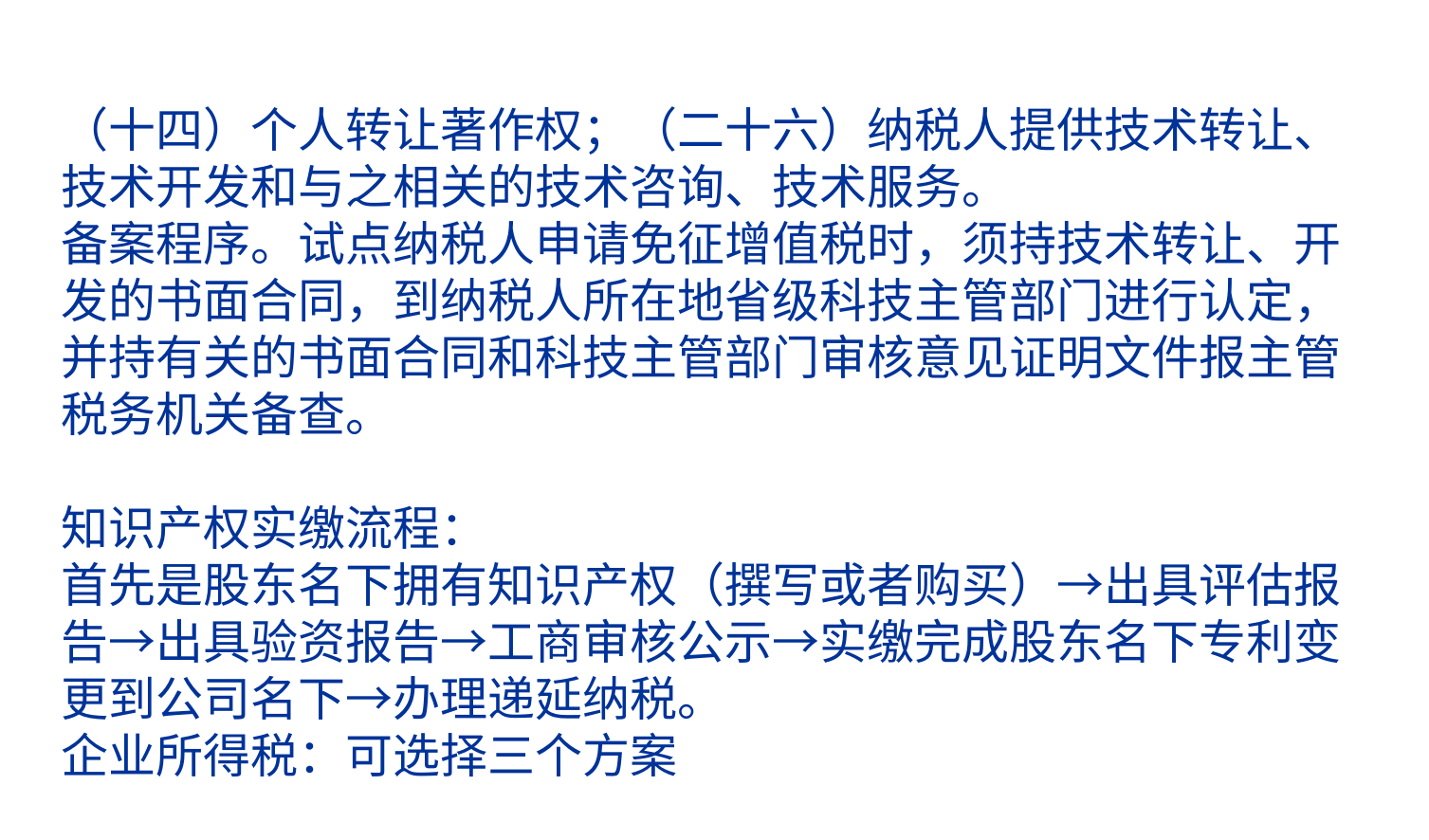

# （十四）个人转让著作权；（二十六）纳税人提供技术转让、技术开发和与之相关的技术咨询、技术服务。 备案程序。试点纳税人申请免征增值税时，须持技术转让、开发的书面合同，到纳税人所在地省级科技主管部门进行认定，并持有关的书面合同和科技主管部门审核意见证明文件报主管税务机关备查。 知识产权实缴流程： 首先是股东名下拥有知识产权（撰写或者购买）→出具评估报告→出具验资报告→工商审核公示→实缴完成股东名下专利变更到公司名下→办理递延纳税。 企业所得税：可选择三个方案